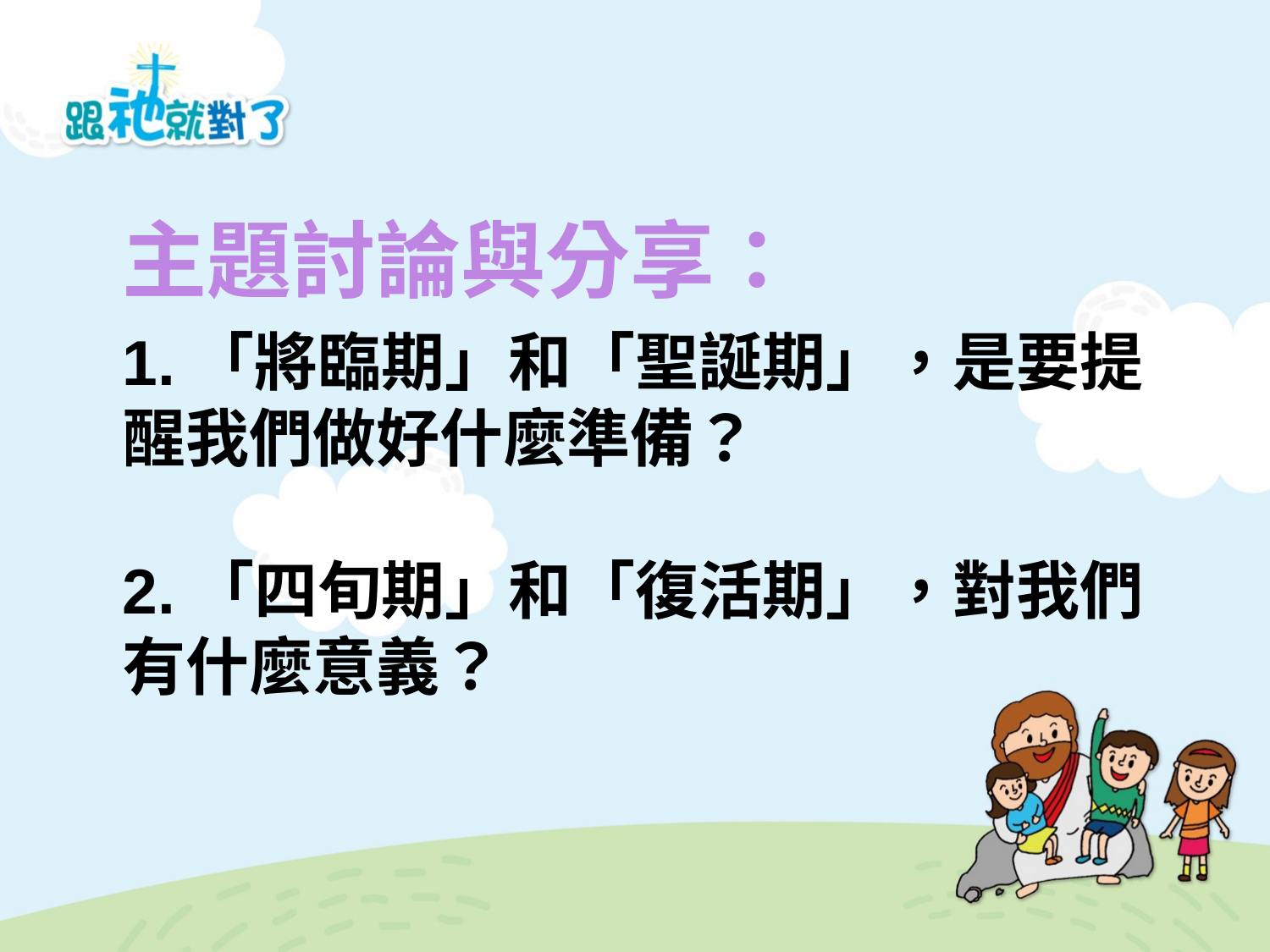

主題討論與分享：
1.「將臨期」和「聖誕期」，是要提醒我們做好什麼準備？

2.「四旬期」和「復活期」，對我們有什麼意義？